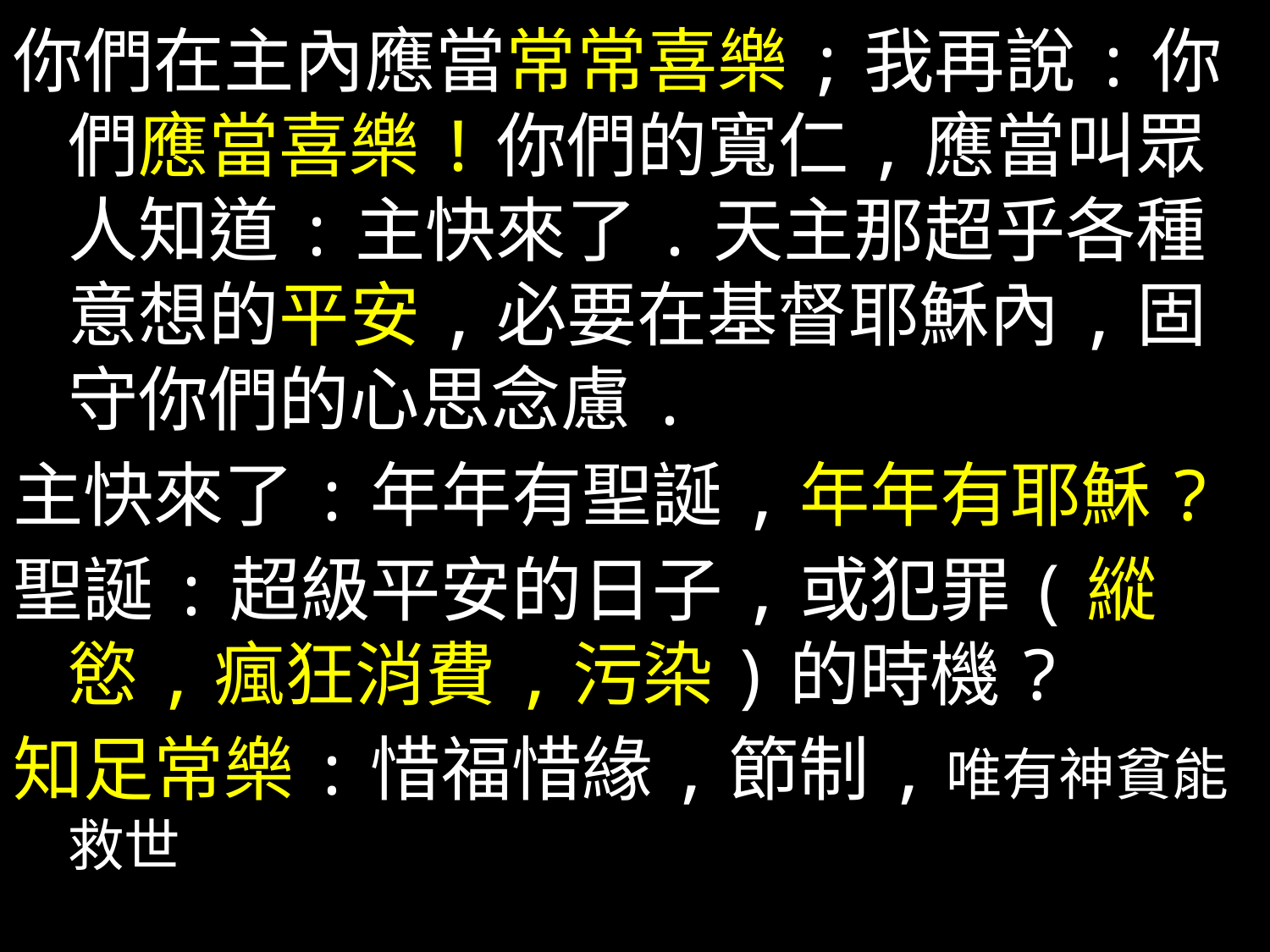

你們在主內應當常常喜樂;我再說:你們應當喜樂!你們的寬仁,應當叫眾人知道:主快來了.天主那超乎各種意想的平安,必要在基督耶穌內,固守你們的心思念慮.
主快來了:年年有聖誕,年年有耶穌?
聖誕:超級平安的日子,或犯罪(縱慾,瘋狂消費,污染)的時機?
知足常樂:惜福惜緣,節制,唯有神貧能救世